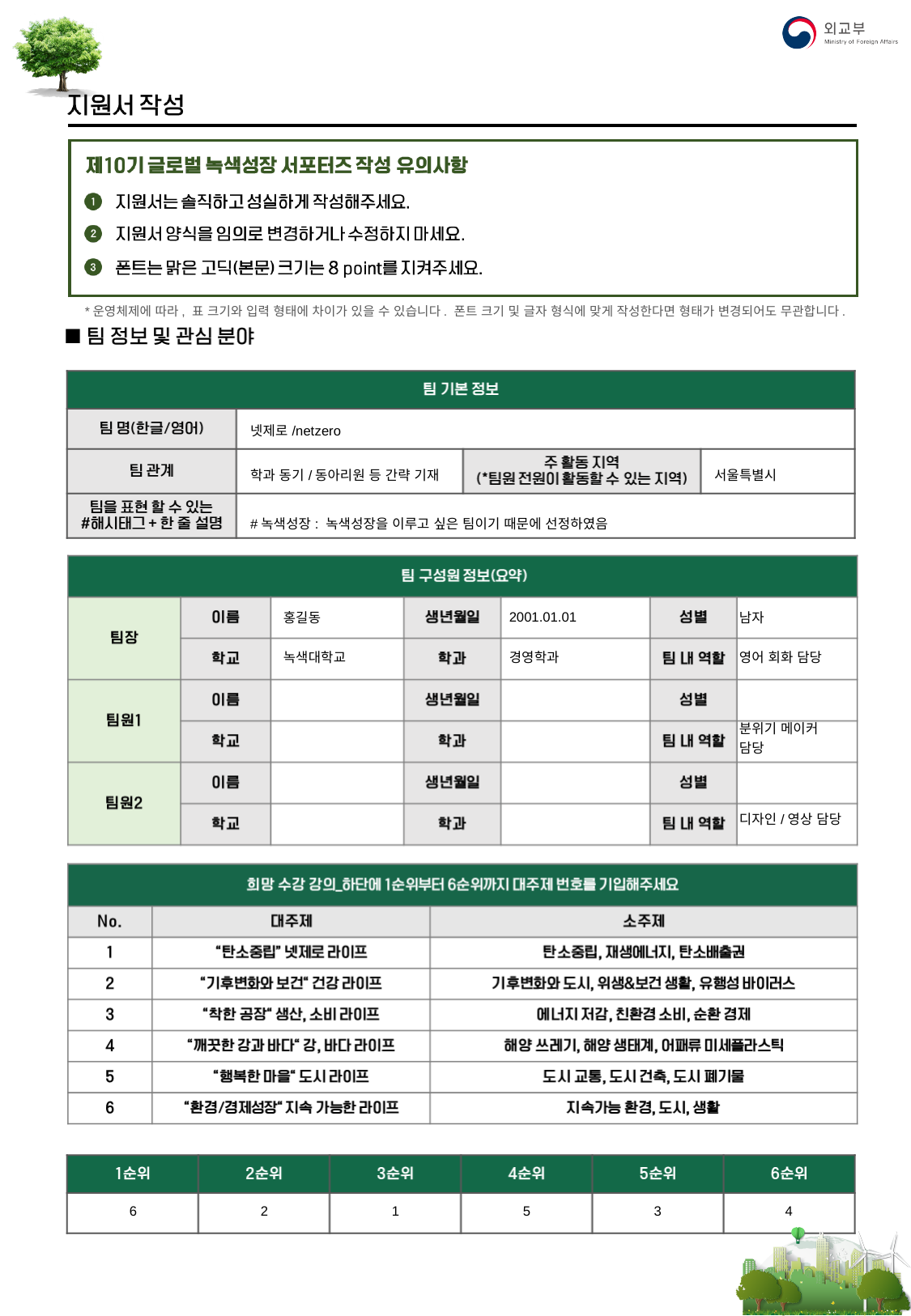

|  |  |  |  |
| --- | --- | --- | --- |
|  | 넷제로/netzero |  |  |
|  | 학과 동기/동아리원 등 간략 기재 |  | 서울특별시 |
|  | #녹색성장: 녹색성장을 이루고 싶은 팀이기 때문에 선정하였음 |  |  |
|  |  |  |  |  |  |  |
| --- | --- | --- | --- | --- | --- | --- |
|  |  | 홍길동 |  | 2001.01.01 |  | 남자 |
|  |  | 녹색대학교 |  | 경영학과 |  | 영어 회화 담당 |
|  |  |  |  |  |  |  |
|  |  |  |  |  |  | 분위기 메이커 담당 |
|  |  |  |  |  |  |  |
|  |  |  |  |  |  | 디자인/영상 담당 |
|  |  |  |  |  |  |
| --- | --- | --- | --- | --- | --- |
| 6 | 2 | 1 | 5 | 3 | 4 |